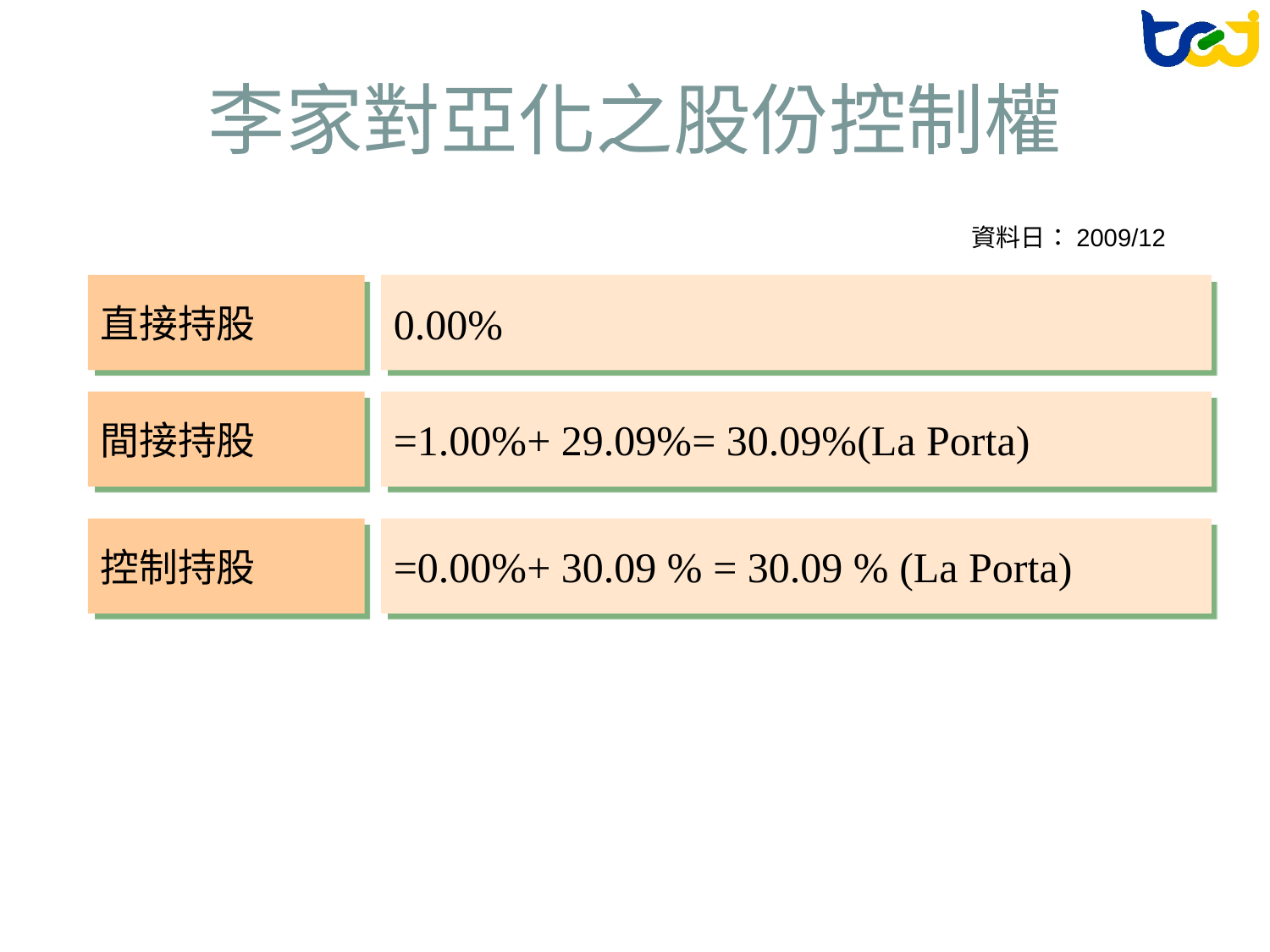

# 李家對亞化之股份控制權
資料日：2009/12
直接持股
0.00%
間接持股
=1.00%+ 29.09%= 30.09%(La Porta)
控制持股
=0.00%+ 30.09 % = 30.09 % (La Porta)
38